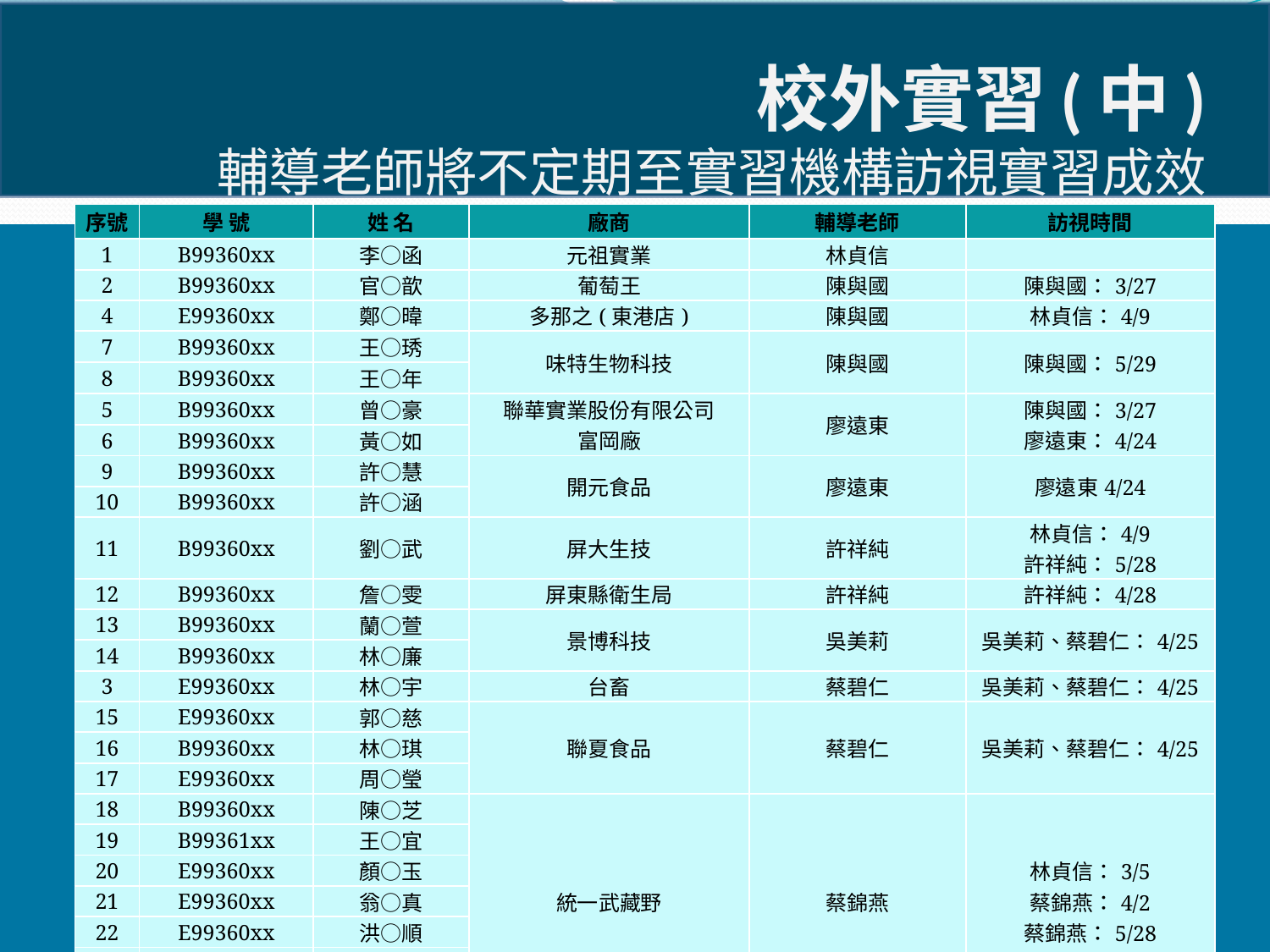

# 校外實習(中) 輔導老師將不定期至實習機構訪視實習成效
| 序號 | 學 號 | 姓 名 | 廠商 | 輔導老師 | 訪視時間 |
| --- | --- | --- | --- | --- | --- |
| 1 | B99360xx | 李○函 | 元祖實業 | 林貞信 |  |
| 2 | B99360xx | 官○歆 | 葡萄王 | 陳與國 | 陳與國：3/27 |
| 4 | E99360xx | 鄭○暐 | 多那之(東港店) | 陳與國 | 林貞信：4/9 |
| 7 | B99360xx | 王○琇 | 味特生物科技 | 陳與國 | 陳與國：5/29 |
| 8 | B99360xx | 王○年 |  |  |  |
| 5 | B99360xx | 曾○豪 | 聯華實業股份有限公司 富岡廠 | 廖遠東 | 陳與國：3/27 廖遠東：4/24 |
| 6 | B99360xx | 黃○如 |  |  |  |
| 9 | B99360xx | 許○慧 | 開元食品 | 廖遠東 | 廖遠東4/24 |
| 10 | B99360xx | 許○涵 |  |  |  |
| 11 | B99360xx | 劉○武 | 屏大生技 | 許祥純 | 林貞信：4/9 許祥純：5/28 |
| 12 | B99360xx | 詹○雯 | 屏東縣衛生局 | 許祥純 | 許祥純：4/28 |
| 13 | B99360xx | 蘭○萱 | 景博科技 | 吳美莉 | 吳美莉、蔡碧仁：4/25 |
| 14 | B99360xx | 林○廉 |  |  |  |
| 3 | E99360xx | 林○宇 | 台畜 | 蔡碧仁 | 吳美莉、蔡碧仁：4/25 |
| 15 | E99360xx | 郭○慈 | 聯夏食品 | 蔡碧仁 | 吳美莉、蔡碧仁：4/25 |
| 16 | B99360xx | 林○琪 |  |  |  |
| 17 | E99360xx | 周○瑩 |  |  |  |
| 18 | B99360xx | 陳○芝 | 統一武藏野 | 蔡錦燕 | 林貞信：3/5 蔡錦燕：4/2 蔡錦燕：5/28 |
| 19 | B99361xx | 王○宜 |  |  |  |
| 20 | E99360xx | 顏○玉 |  |  |  |
| 21 | E99360xx | 翁○真 |  |  |  |
| 22 | E99360xx | 洪○順 |  |  |  |
| 23 | E99360xx | 吳○霖 |  |  |  |
| 24 | E99360xx | 鍾○萱 |  |  |  |